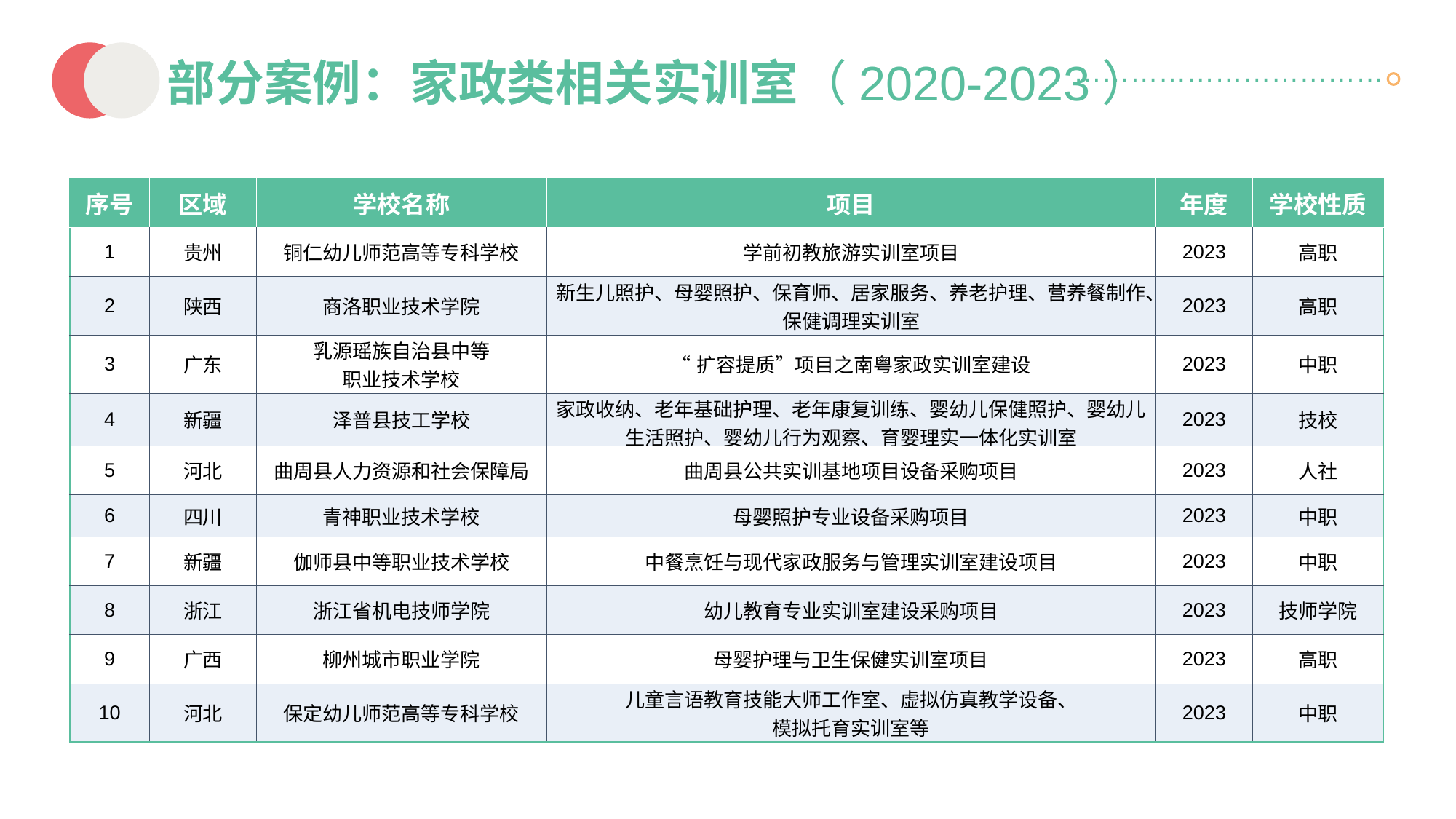

部分案例：家政类相关实训室（2020-2023）

……………………………

| 序号 | 区域 | 学校名称 | 项目 | 年度 | 学校性质 |
| --- | --- | --- | --- | --- | --- |
| 1 | 贵州 | 铜仁幼儿师范高等专科学校 | 学前初教旅游实训室项目 | 2023 | 高职 |
| 2 | 陕西 | 商洛职业技术学院 | 新生儿照护、母婴照护、保育师、居家服务、养老护理、营养餐制作、保健调理实训室 | 2023 | 高职 |
| 3 | 广东 | 乳源瑶族自治县中等 职业技术学校 | “扩容提质”项目之南粤家政实训室建设 | 2023 | 中职 |
| 4 | 新疆 | 泽普县技工学校 | 家政收纳、老年基础护理、老年康复训练、婴幼儿保健照护、婴幼儿生活照护、婴幼儿行为观察、育婴理实一体化实训室 | 2023 | 技校 |
| 5 | 河北 | 曲周县人力资源和社会保障局 | 曲周县公共实训基地项目设备采购项目 | 2023 | 人社 |
| 6 | 四川 | 青神职业技术学校 | 母婴照护专业设备采购项目 | 2023 | 中职 |
| 7 | 新疆 | 伽师县中等职业技术学校 | 中餐烹饪与现代家政服务与管理实训室建设项目 | 2023 | 中职 |
| 8 | 浙江 | 浙江省机电技师学院 | 幼儿教育专业实训室建设采购项目 | 2023 | 技师学院 |
| 9 | 广西 | 柳州城市职业学院 | 母婴护理与卫生保健实训室项目 | 2023 | 高职 |
| 10 | 河北 | 保定幼儿师范高等专科学校 | 儿童言语教育技能大师工作室、虚拟仿真教学设备、 模拟托育实训室等 | 2023 | 中职 |